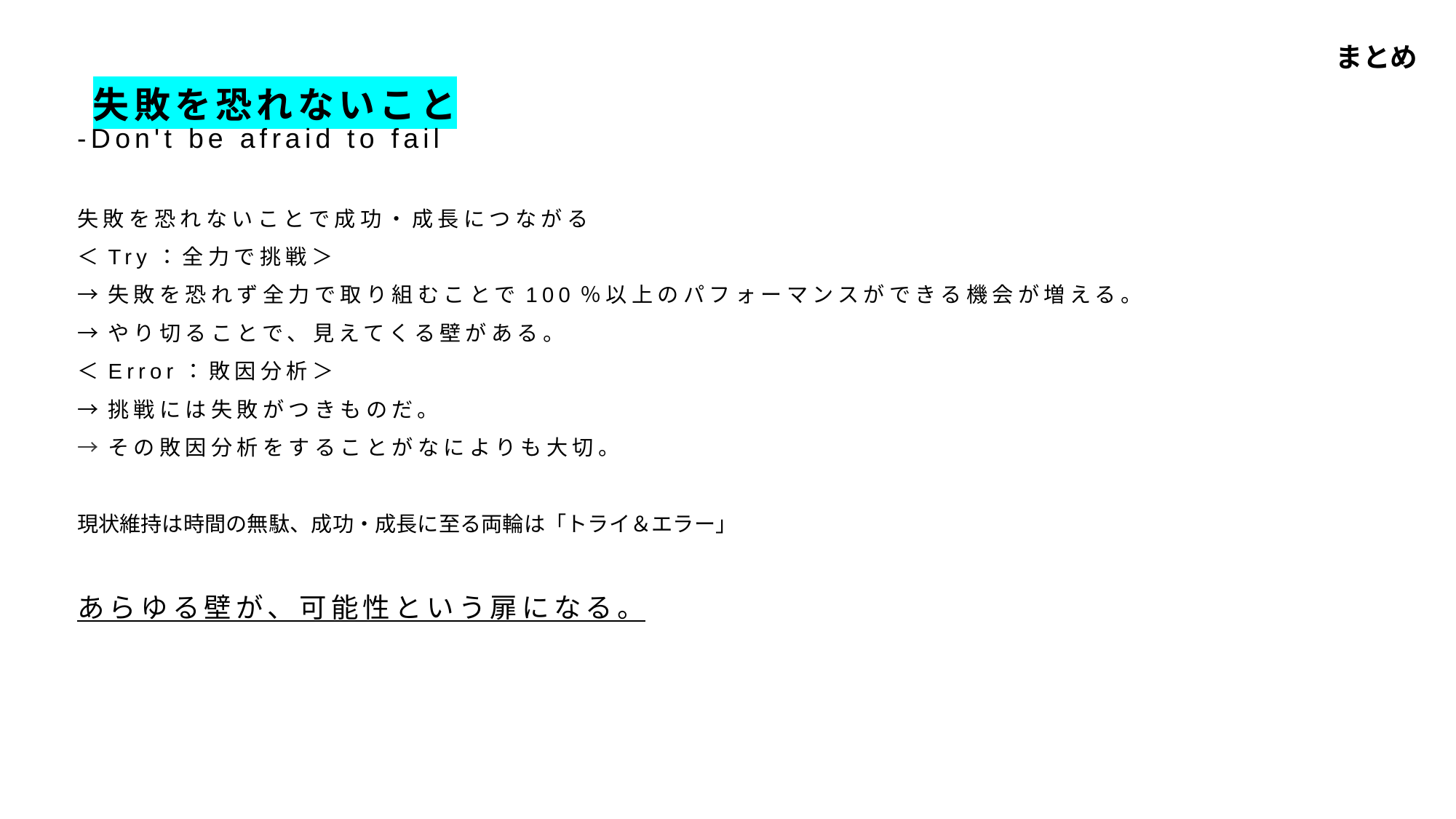

まとめ
失敗を恐れないこと
-Don't be afraid to fail

失敗を恐れないことで成功・成長につながる
＜Try：全力で挑戦＞
→失敗を恐れず全力で取り組むことで100％以上のパフォーマンスができる機会が増える。
→やり切ることで、見えてくる壁がある。
＜Error：敗因分析＞
→挑戦には失敗がつきものだ。
→その敗因分析をすることがなによりも大切。

現状維持は時間の無駄、成功・成長に至る両輪は「トライ＆エラー」

あらゆる壁が、可能性という扉になる。